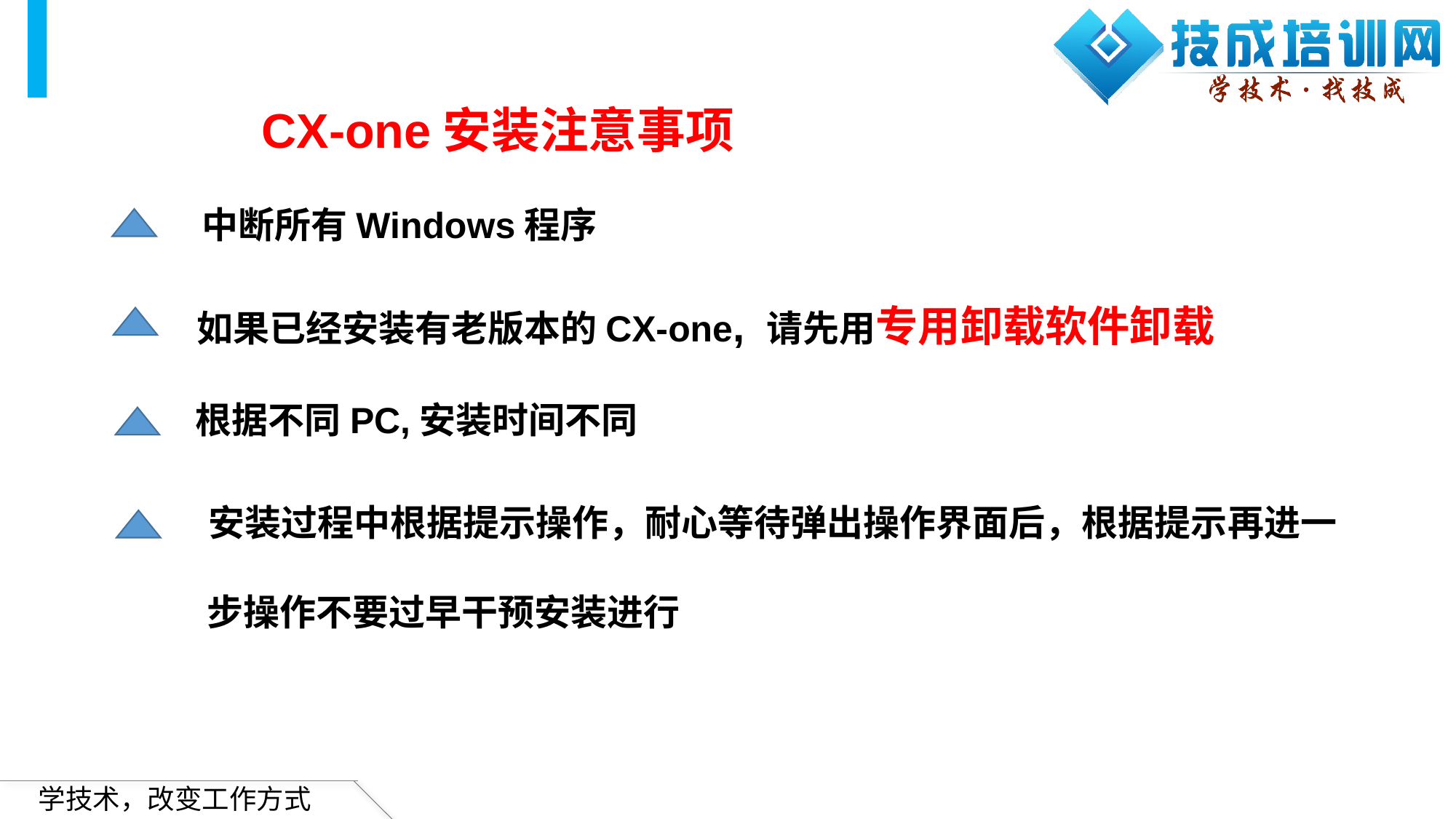

CX-one安装注意事项
中断所有Windows程序

如果已经安装有老版本的CX-one, 请先用专用卸载软件卸载

根据不同PC,安装时间不同

安装过程中根据提示操作，耐心等待弹出操作界面后，根据提示再进一
步操作不要过早干预安装进行